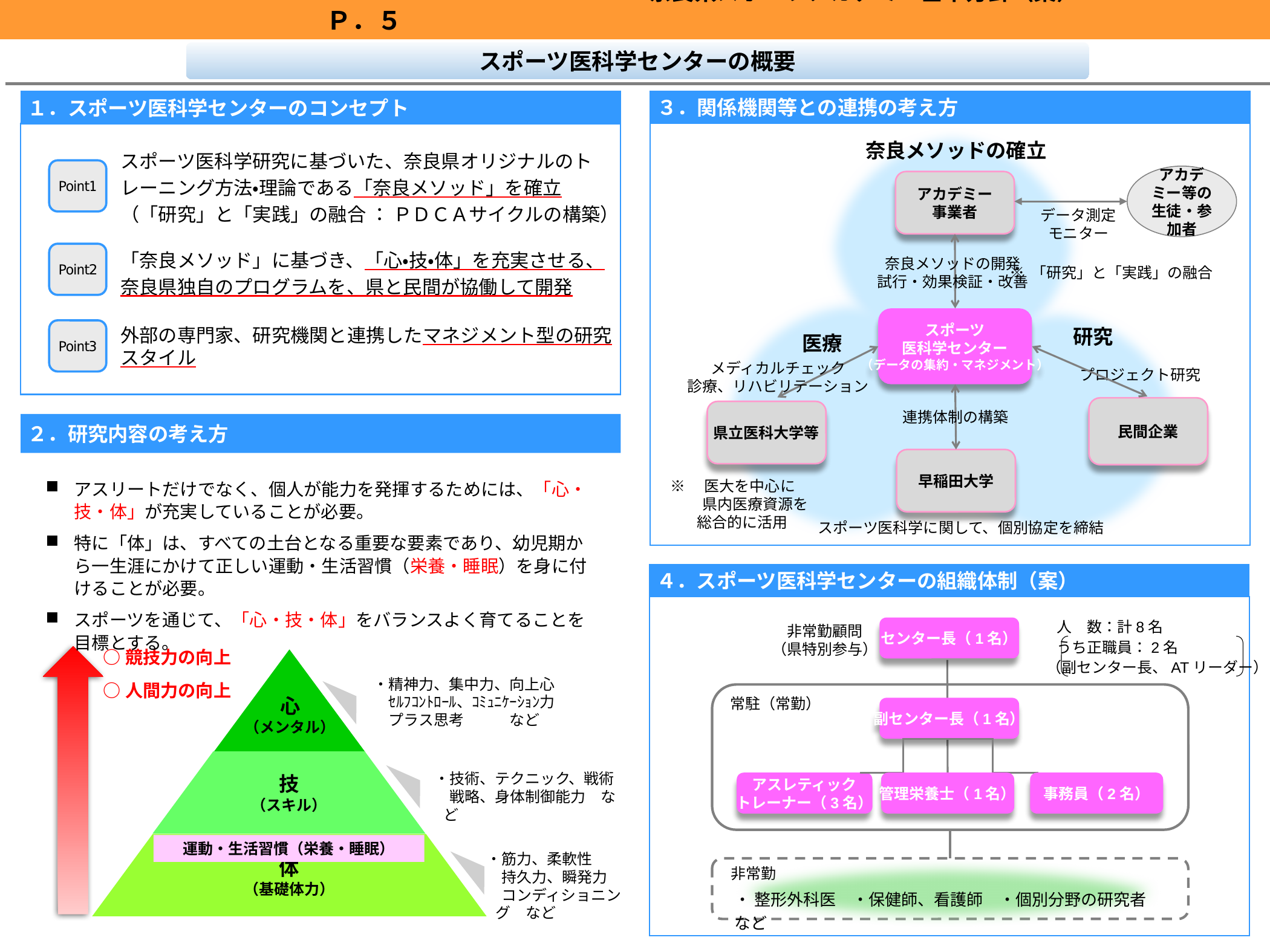

奈良県スポーツアカデミー基本方針（案）　　　　　　     　　　　　　　　　　　　　　Ｐ．５
スポーツ医科学センターの概要
１．スポーツ医科学センターのコンセプト

スポーツ医科学研究に基づいた、奈良県オリジナルのトレーニング方法・理論である「奈良メソッド」を確立
（「研究」と「実践」の融合 ： ＰＤＣＡサイクルの構築）
Point1
Point2
「奈良メソッド」に基づき、「心・技・体」を充実させる、奈良県独自のプログラムを、県と民間が協働して開発
Point3
外部の専門家、研究機関と連携したマネジメント型の研究スタイル
３．関係機関等との連携の考え方

奈良メソッドの確立
アカデミー等の生徒・参加者
アカデミー
事業者
データ測定
モニター
奈良メソッドの開発
試行・効果検証・改善

スポーツ
医科学センター
（データの集約・マネジメント）
研究
医療
メディカルチェック
診療、リハビリテーション
プロジェクト研究
民間企業
県立医科大学等
連携体制の構築
早稲田大学
※　医大を中心に
　　　県内医療資源を
　 総合的に活用
スポーツ医科学に関して、個別協定を締結
※ 「研究」と「実践」の融合
２．研究内容の考え方

アスリートだけでなく、個人が能力を発揮するためには、「心・技・体」が充実していることが必要。

特に「体」は、すべての土台となる重要な要素であり、幼児期から一生涯にかけて正しい運動・生活習慣（栄養・睡眠）を身に付けることが必要。

スポーツを通じて、「心・技・体」をバランスよく育てることを目標とする。
○競技力の向上

○人間力の向上

心
（メンタル）
技
（スキル）

体
（基礎体力）
・精神力、集中力、向上心
・ｾﾙﾌｺﾝﾄﾛｰﾙ、ｺﾐｭﾆｹｰｼｮﾝ力
・プラス思考　　　など

・技術、テクニック、戦術
・戦略、身体制御能力　など

運動・生活習慣（栄養・睡眠）
・筋力、柔軟性
・持久力、瞬発力
・コンディショニング　など

４．スポーツ医科学センターの組織体制（案）

  人　数：計8名
  うち正職員：2名
（副センター長、ATリーダー）

センター長（1名）
非常勤顧問
（県特別参与）

常駐（常勤）
副センター長（1名）
アスレティック
トレーナー（3名）
管理栄養士（1名）
事務員（2名）

非常勤
・ 整形外科医　・保健師、看護師　・個別分野の研究者　など